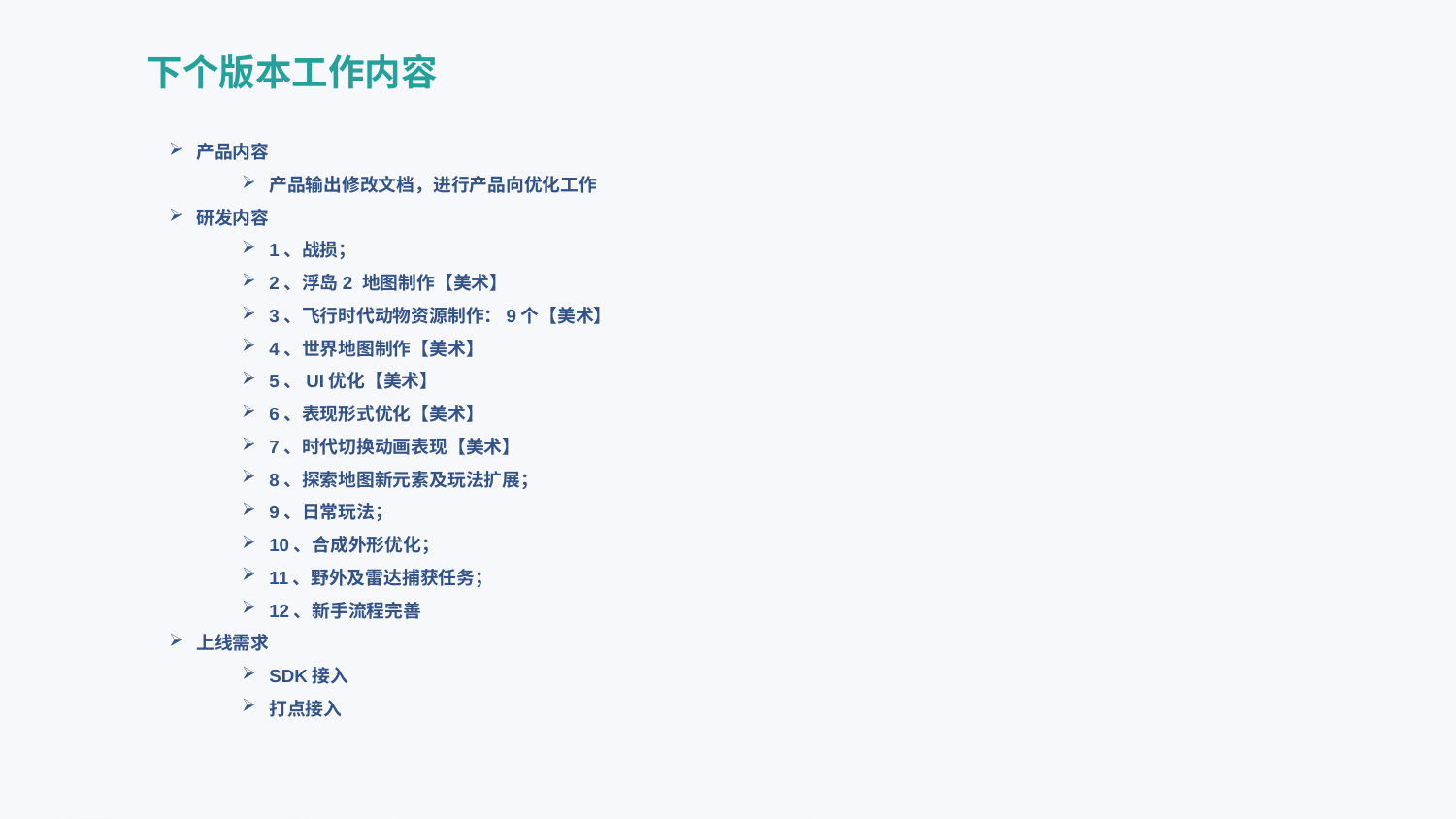

下个版本工作内容
产品内容
产品输出修改文档，进行产品向优化工作
研发内容
1、战损；
2、浮岛2 地图制作【美术】
3、飞行时代动物资源制作：9个【美术】
4、世界地图制作【美术】
5、UI优化【美术】
6、表现形式优化【美术】
7、时代切换动画表现【美术】
8、探索地图新元素及玩法扩展；
9、日常玩法；
10、合成外形优化；
11、野外及雷达捕获任务；
12、新手流程完善
上线需求
SDK接入
打点接入